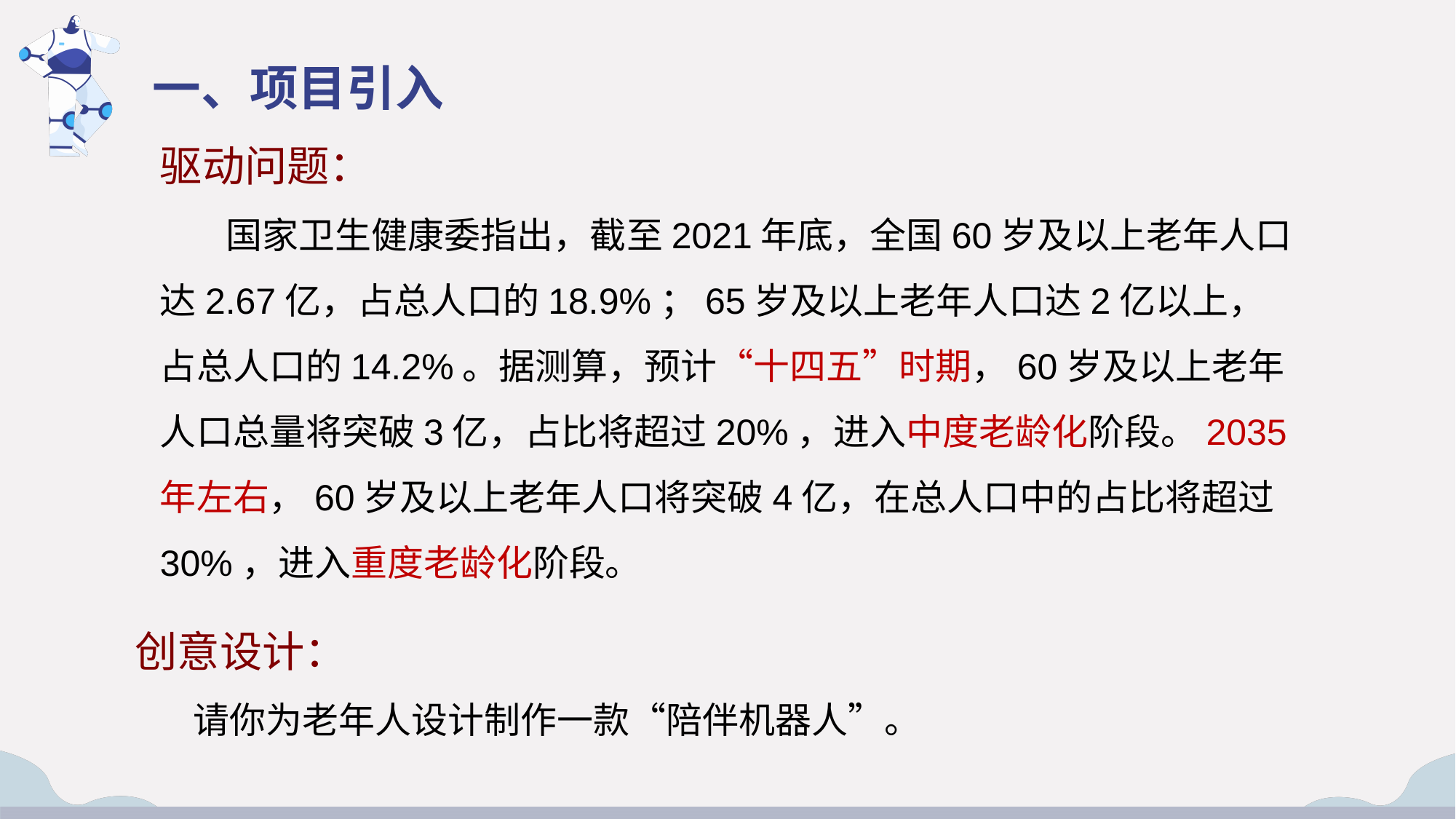

一、项目引入
驱动问题：
       国家卫生健康委指出，截至2021年底，全国60岁及以上老年人口达2.67亿，占总人口的18.9%；65岁及以上老年人口达2亿以上，占总人口的14.2%。据测算，预计“十四五”时期，60岁及以上老年人口总量将突破3亿，占比将超过20%，进入中度老龄化阶段。2035年左右，60岁及以上老年人口将突破4亿，在总人口中的占比将超过30%，进入重度老龄化阶段。
创意设计：
      请你为老年人设计制作一款“陪伴机器人”。